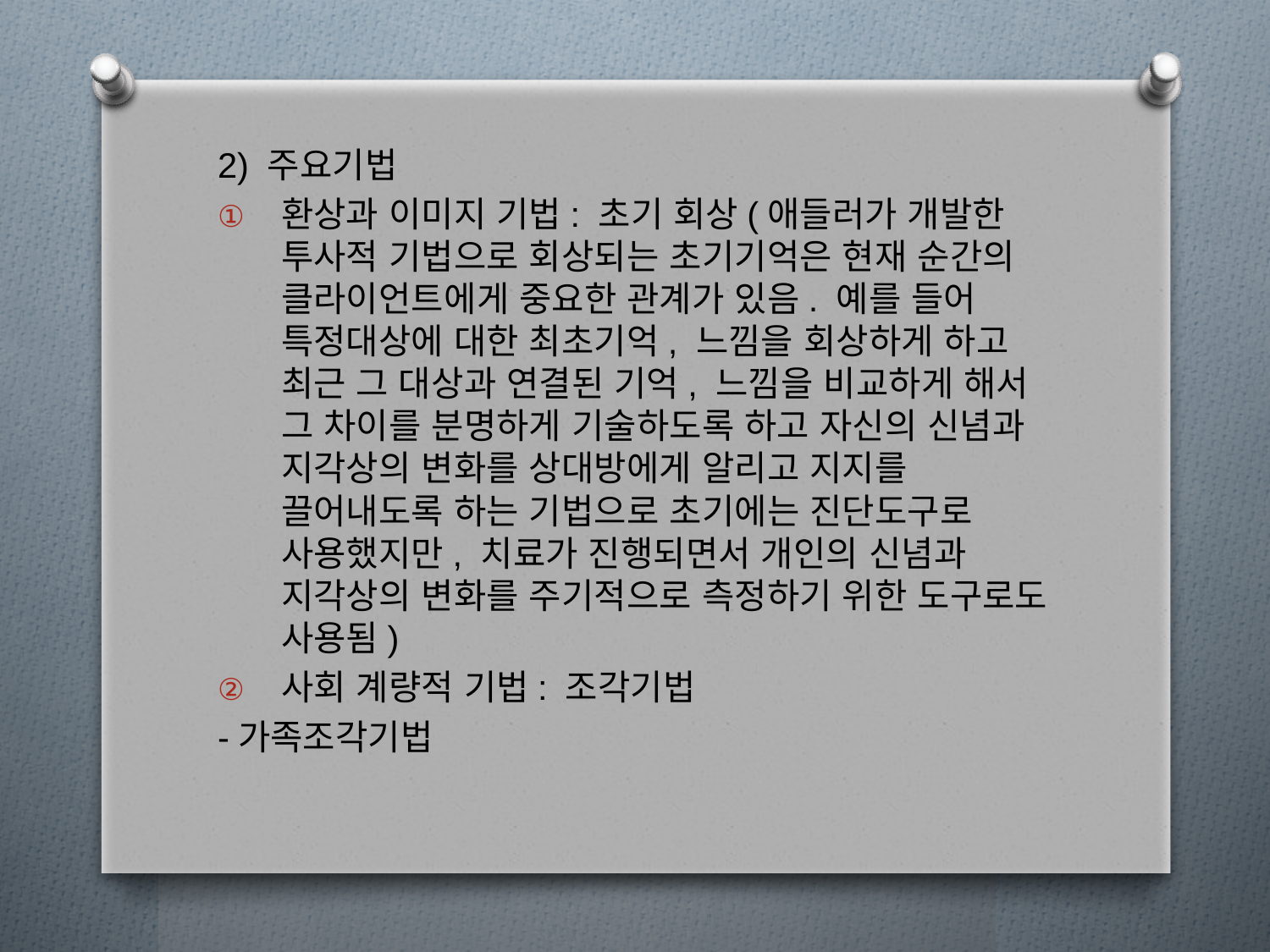

2) 주요기법
환상과 이미지 기법: 초기 회상(애들러가 개발한 투사적 기법으로 회상되는 초기기억은 현재 순간의 클라이언트에게 중요한 관계가 있음. 예를 들어 특정대상에 대한 최초기억, 느낌을 회상하게 하고 최근 그 대상과 연결된 기억, 느낌을 비교하게 해서 그 차이를 분명하게 기술하도록 하고 자신의 신념과 지각상의 변화를 상대방에게 알리고 지지를 끌어내도록 하는 기법으로 초기에는 진단도구로 사용했지만, 치료가 진행되면서 개인의 신념과 지각상의 변화를 주기적으로 측정하기 위한 도구로도 사용됨)
사회 계량적 기법: 조각기법
-가족조각기법